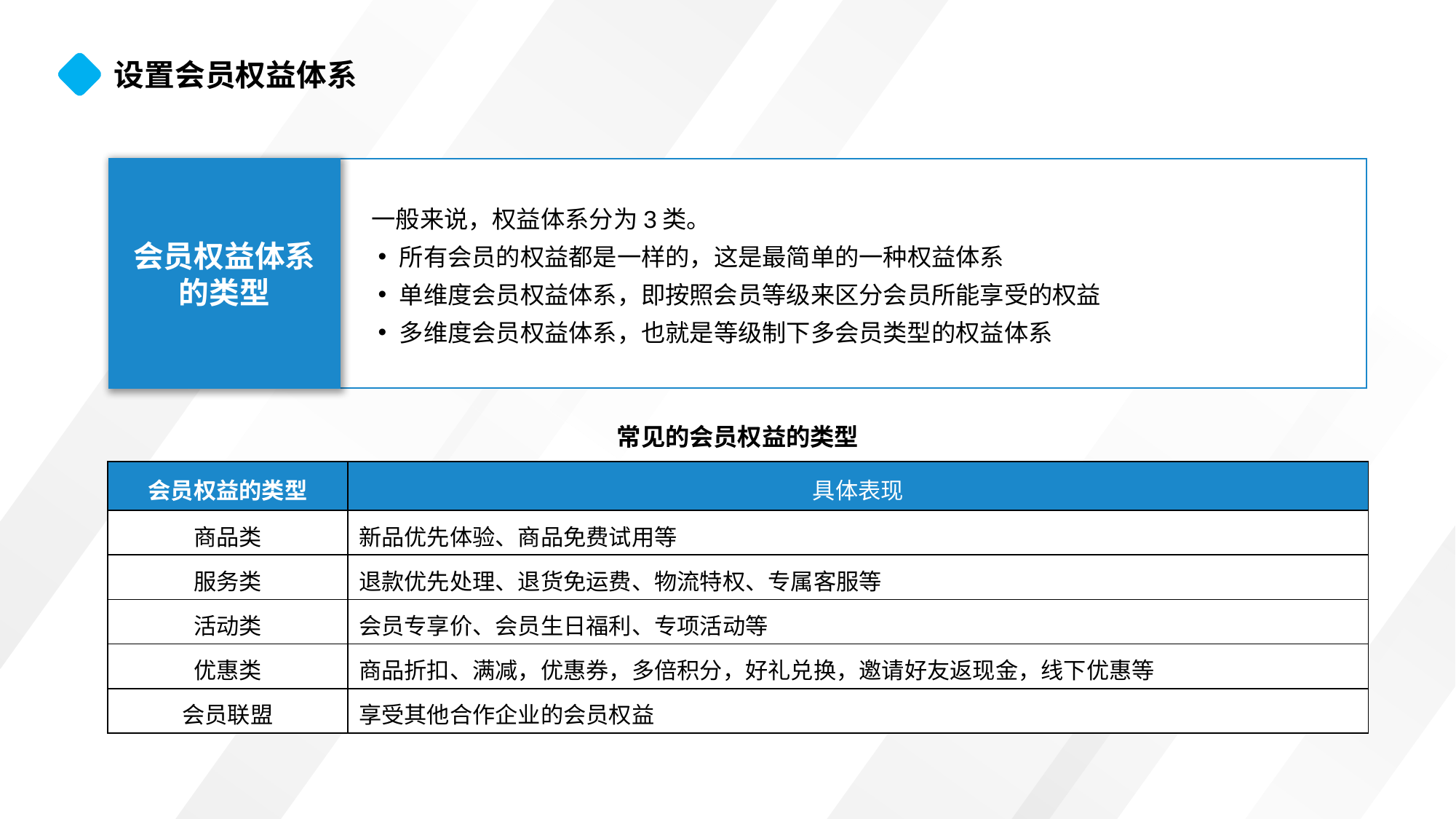

设置会员权益体系

会员权益体系的类型

一般来说，权益体系分为3类。
所有会员的权益都是一样的，这是最简单的一种权益体系
单维度会员权益体系，即按照会员等级来区分会员所能享受的权益
多维度会员权益体系，也就是等级制下多会员类型的权益体系
常见的会员权益的类型
| 会员权益的类型 | 具体表现 |
| --- | --- |
| 商品类 | 新品优先体验、商品免费试用等 |
| 服务类 | 退款优先处理、退货免运费、物流特权、专属客服等 |
| 活动类 | 会员专享价、会员生日福利、专项活动等 |
| 优惠类 | 商品折扣、满减，优惠券，多倍积分，好礼兑换，邀请好友返现金，线下优惠等 |
| 会员联盟 | 享受其他合作企业的会员权益 |